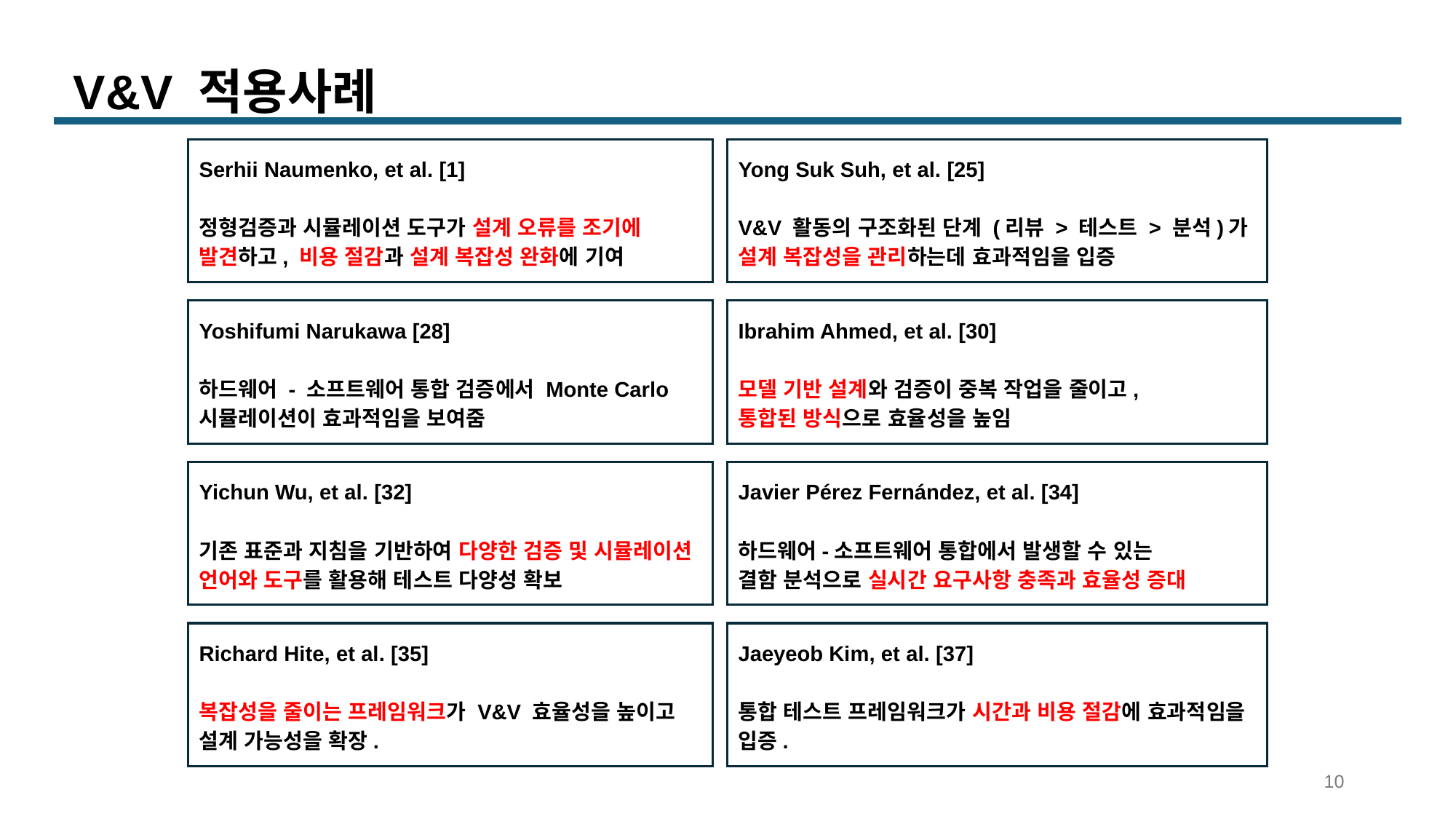

V&V 적용사례
Serhii Naumenko, et al. [1]

정형검증과 시뮬레이션 도구가 설계 오류를 조기에 발견하고, 비용 절감과 설계 복잡성 완화에 기여
Yong Suk Suh, et al. [25]

V&V 활동의 구조화된 단계 (리뷰 > 테스트 > 분석)가
설계 복잡성을 관리하는데 효과적임을 입증
Yoshifumi Narukawa [28]

하드웨어 - 소프트웨어 통합 검증에서 Monte Carlo 시뮬레이션이 효과적임을 보여줌
Ibrahim Ahmed, et al. [30]

모델 기반 설계와 검증이 중복 작업을 줄이고,
통합된 방식으로 효율성을 높임
Yichun Wu, et al. [32]

기존 표준과 지침을 기반하여 다양한 검증 및 시뮬레이션 언어와 도구를 활용해 테스트 다양성 확보
Javier Pérez Fernández, et al. [34]

하드웨어-소프트웨어 통합에서 발생할 수 있는
결함 분석으로 실시간 요구사항 충족과 효율성 증대
Richard Hite, et al. [35]

복잡성을 줄이는 프레임워크가 V&V 효율성을 높이고 설계 가능성을 확장.
Jaeyeob Kim, et al. [37]

통합 테스트 프레임워크가 시간과 비용 절감에 효과적임을 입증.
10